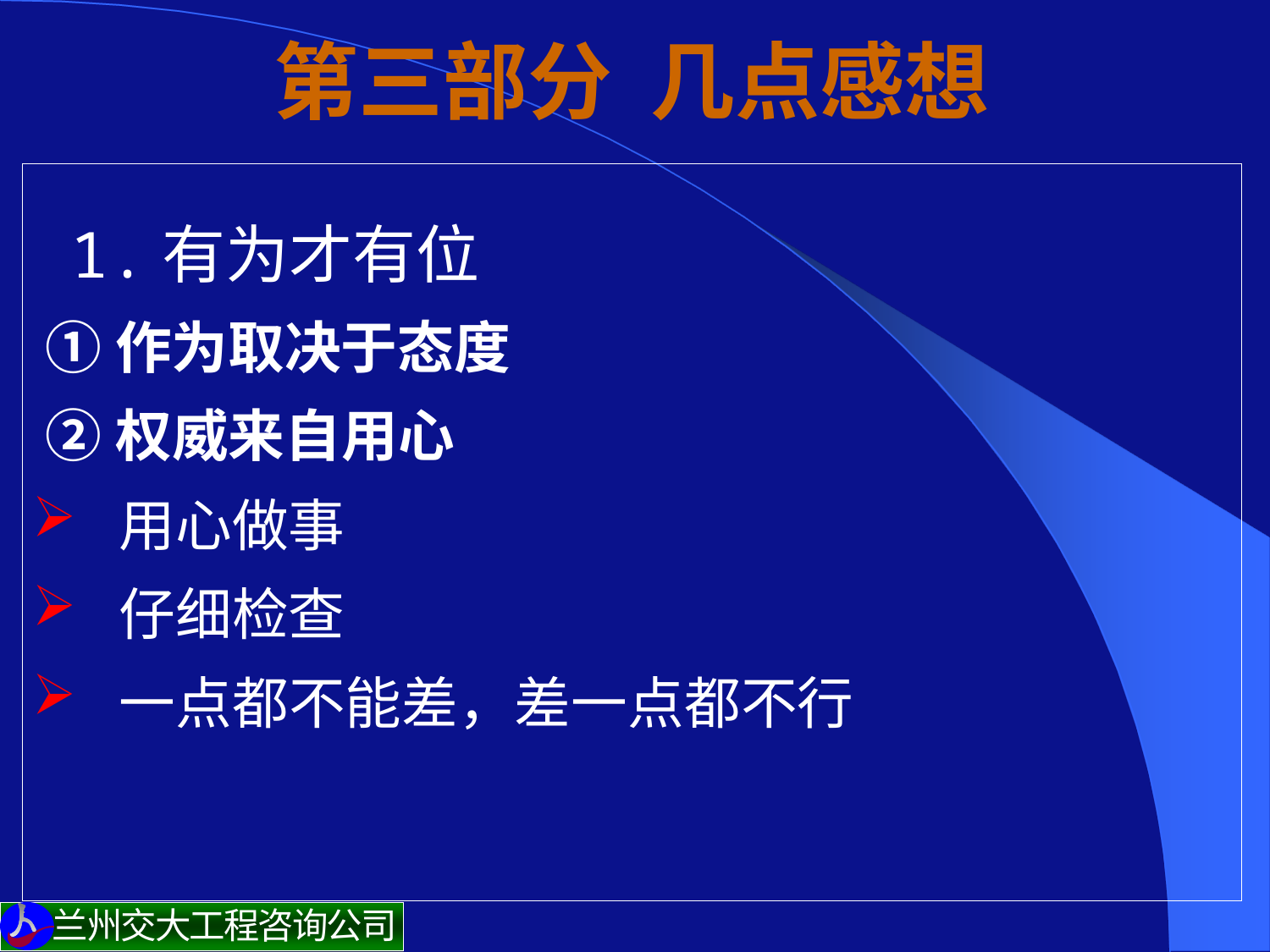

# 第三部分  几点感想
 1.有为才有位
 ①作为取决于态度
 ②权威来自用心
用心做事
仔细检查
一点都不能差，差一点都不行